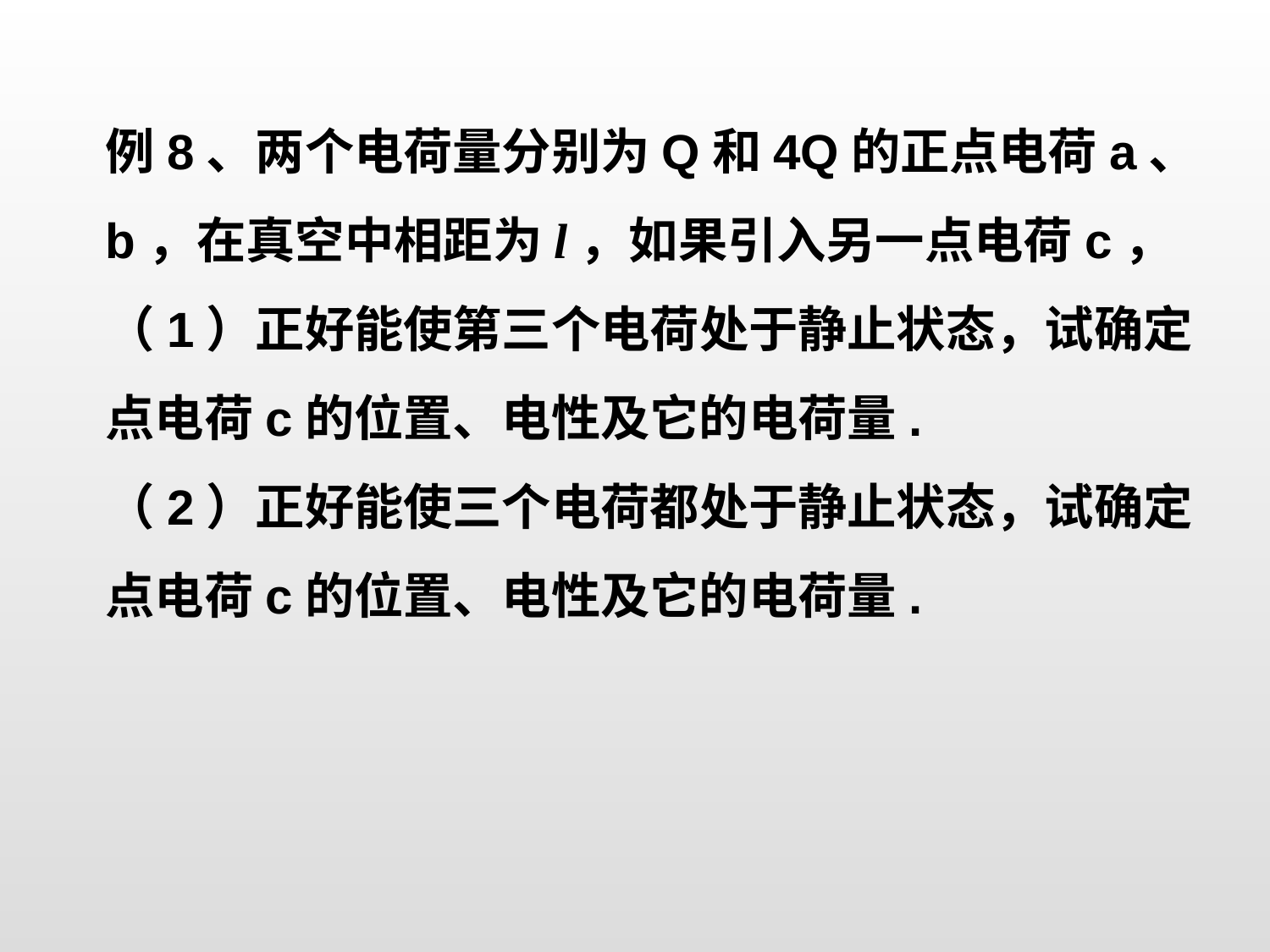

例8、两个电荷量分别为Q和4Q的正点电荷a、b，在真空中相距为l，如果引入另一点电荷c，
（1）正好能使第三个电荷处于静止状态，试确定点电荷c的位置、电性及它的电荷量.
（2）正好能使三个电荷都处于静止状态，试确定点电荷c的位置、电性及它的电荷量.